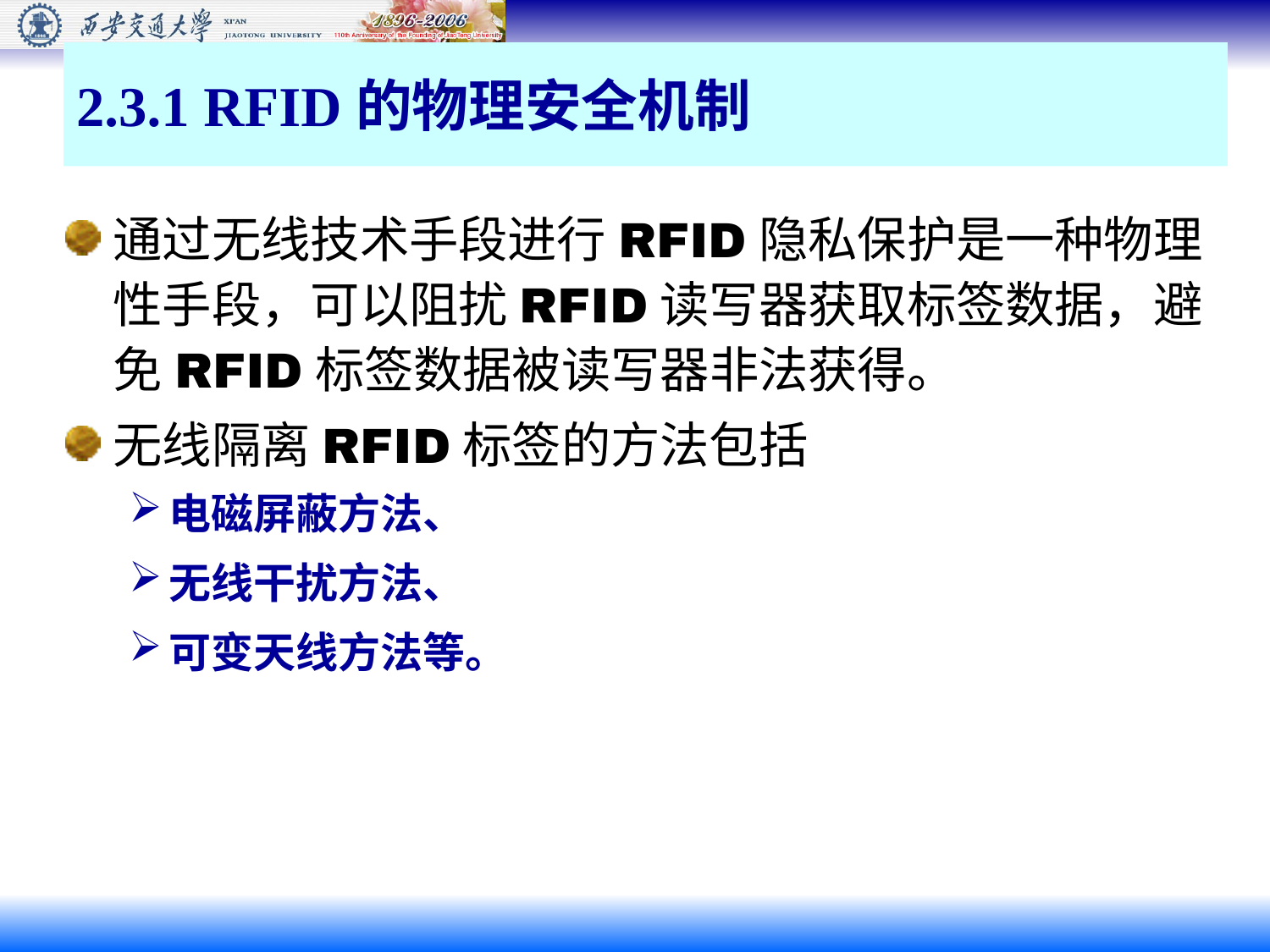

# 2.3.1 RFID的物理安全机制
通过无线技术手段进行RFID隐私保护是一种物理性手段，可以阻扰RFID读写器获取标签数据，避免RFID标签数据被读写器非法获得。
无线隔离RFID标签的方法包括
电磁屏蔽方法、
无线干扰方法、
可变天线方法等。